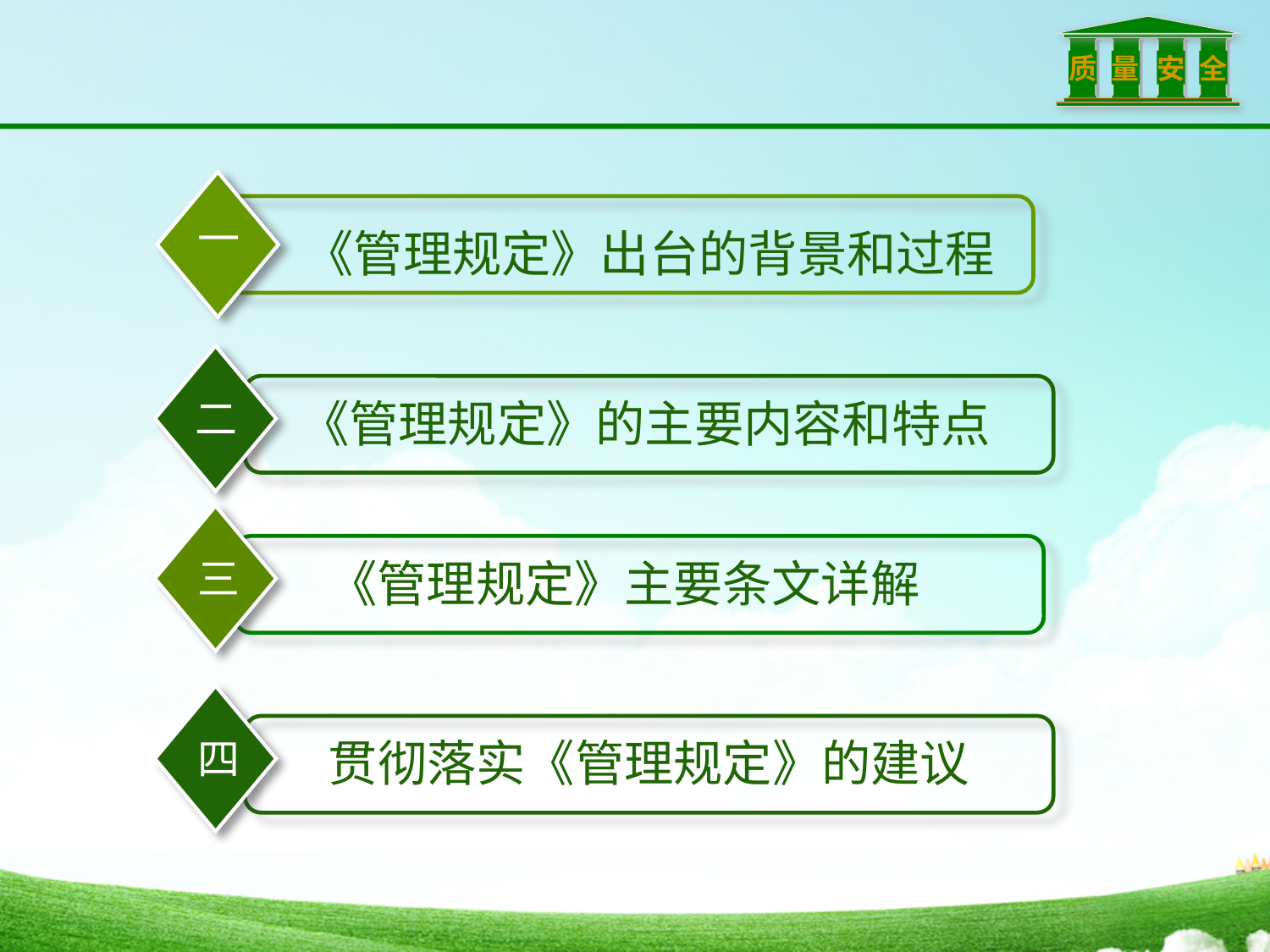

一
《管理规定》出台的背景和过程

二
《管理规定》的主要内容和特点

三
《管理规定》主要条文详解

三

四
贯彻落实《管理规定》的建议